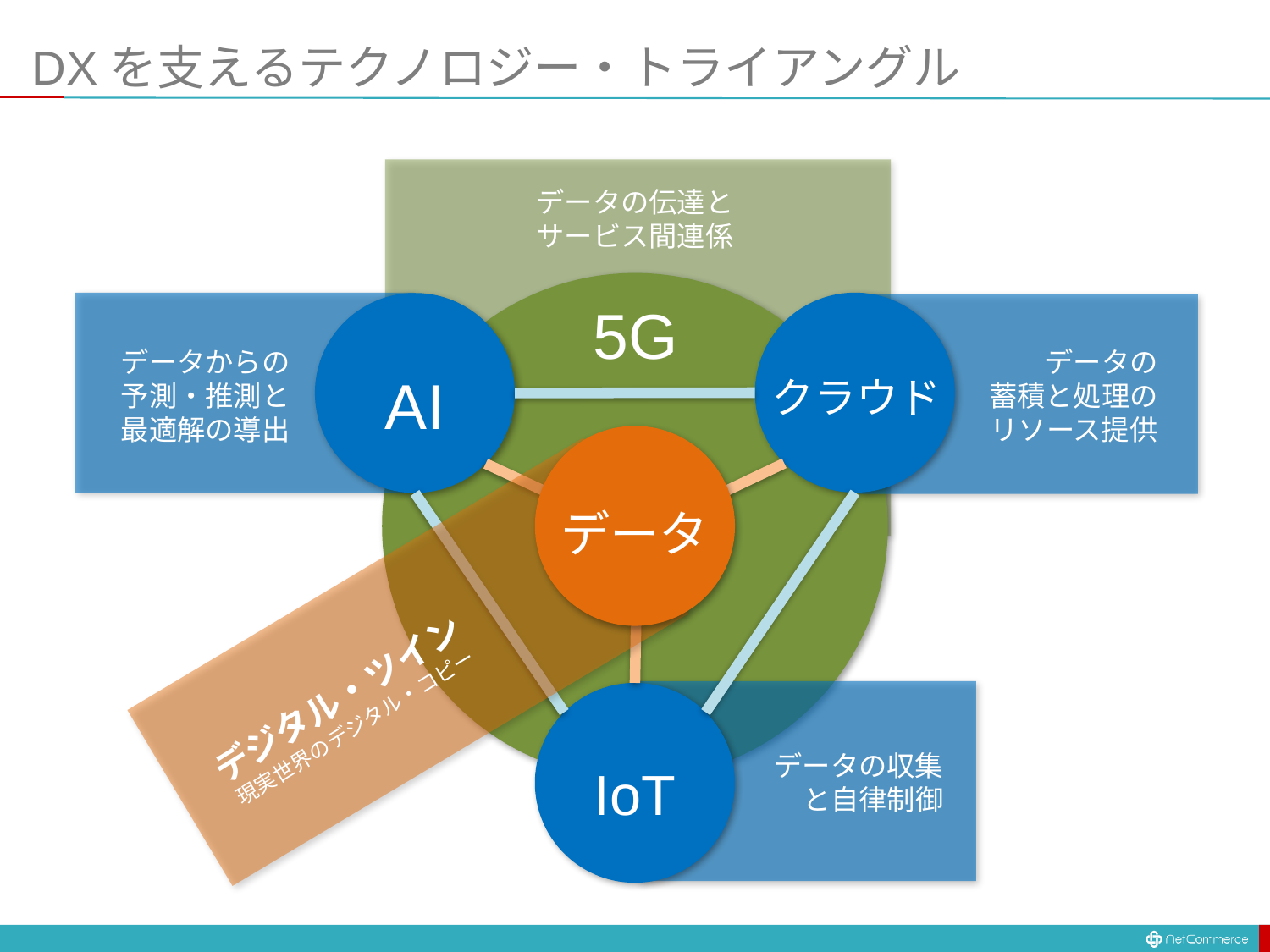

# DXを支えるテクノロジー・トライアングル

データの伝達と
サービス間連係

5G

データの
蓄積と処理の
リソース提供
データからの
予測・推測と
最適解の導出
AI
クラウド

データ

デジタル・ツイン
現実世界のデジタル・コピー

データの収集
と自律制御
IoT